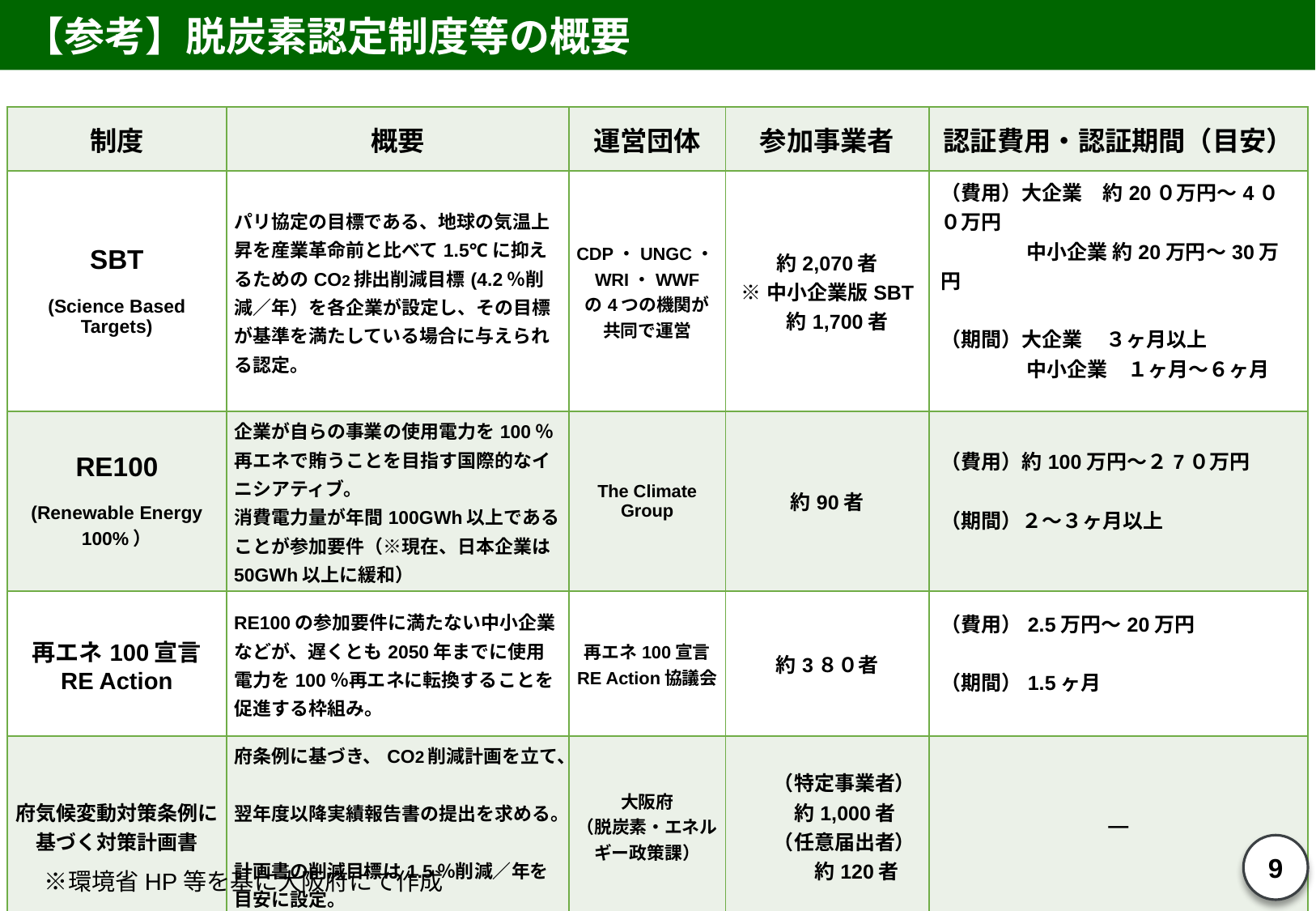

【参考】脱炭素認定制度等の概要
| 制度​ | 概要​ | 運営団体​ | 参加事業者 | 認証費用・認証期間（目安） |
| --- | --- | --- | --- | --- |
| SBT​ (Science Based Targets) | パリ協定の目標である、地球の気温上昇を産業革命前と比べて1.5℃に抑えるためのCO2排出削減目標(4.2％削減／年）を各企業が設定し、その目標が基準を満たしている場合に与えられる認定。​ | CDP・UNGC・WRI・WWF の4つの機関が 共同で運営​ | 約2,070者 ※中小企業版SBT 　約1,700者 | （費用）大企業　約20０万円～4００万円 　　　　 中小企業 約20万円～30万円 （期間）大企業 ３ヶ月以上 　　　　 中小企業　１ヶ月～６ヶ月 |
| RE100​ (Renewable Energy 100%） | 企業が自らの事業の使用電力を100％再エネで賄うことを目指す国際的なイニシアティブ。​ 消費電力量が年間100GWh以上であることが参加要件（※現在、日本企業は50GWh以上に緩和） | The Climate Group​ | 約90者 | （費用）約100万円～２7０万円 （期間）２～３ヶ月以上 |
| 再エネ100宣言 RE Action​ | RE100の参加要件に満たない中小企業などが、遅くとも2050年までに使用電力を100％再エネに転換することを促進する枠組み。​ | 再エネ100宣言 RE Action協議会​ | 約3８０者 | （費用）2.5万円～20万円 （期間）1.5ヶ月 |
| 府気候変動対策条例に基づく対策計画書​ | 府条例に基づき、CO2削減計画を立て、 翌年度以降実績報告書の提出を求める。 ​計画書の削減目標は1.5％削減／年を 目安に設定。 | 大阪府 （脱炭素・エネルギー政策課）​ | （特定事業者） 　　　約1,000者 　　（任意届出者） 　　　　約120者 | ― |
9
　※環境省HP等を基に大阪府にて作成